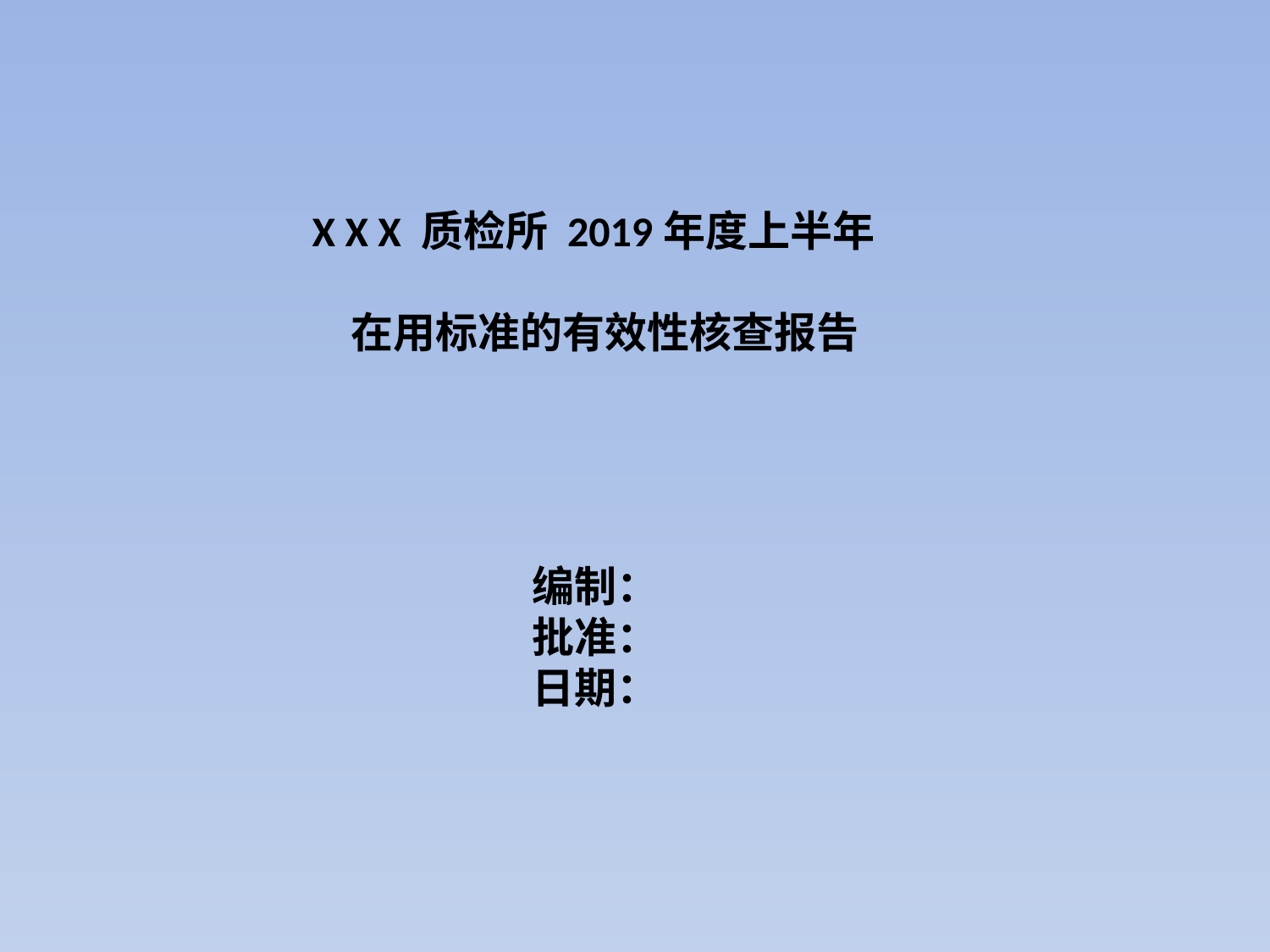

X X X 质检所 2019年度上半年

              在用标准的有效性核查报告

                                 编制：
                                 批准：
                                 日期：